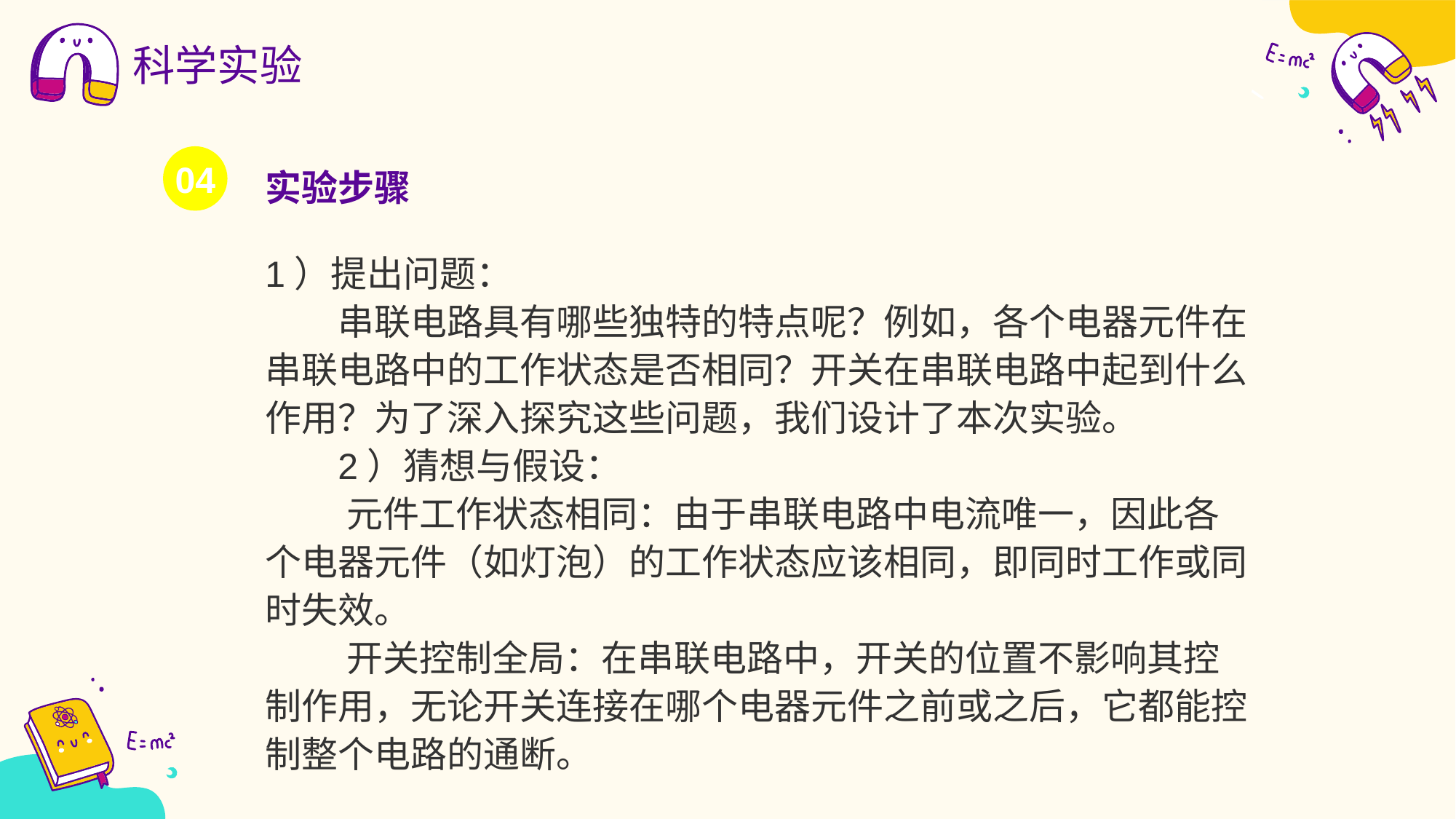

科学实验
实验步骤
04
1）提出问题：
串联电路具有哪些独特的特点呢？例如，各个电器元件在串联电路中的工作状态是否相同？开关在串联电路中起到什么作用？为了深入探究这些问题，我们设计了本次实验。
2）猜想与假设：
‌元件工作状态相同‌：由于串联电路中电流唯一，因此各个电器元件（如灯泡）的工作状态应该相同，即同时工作或同时失效。
‌开关控制全局‌：在串联电路中，开关的位置不影响其控制作用，无论开关连接在哪个电器元件之前或之后，它都能控制整个电路的通断。